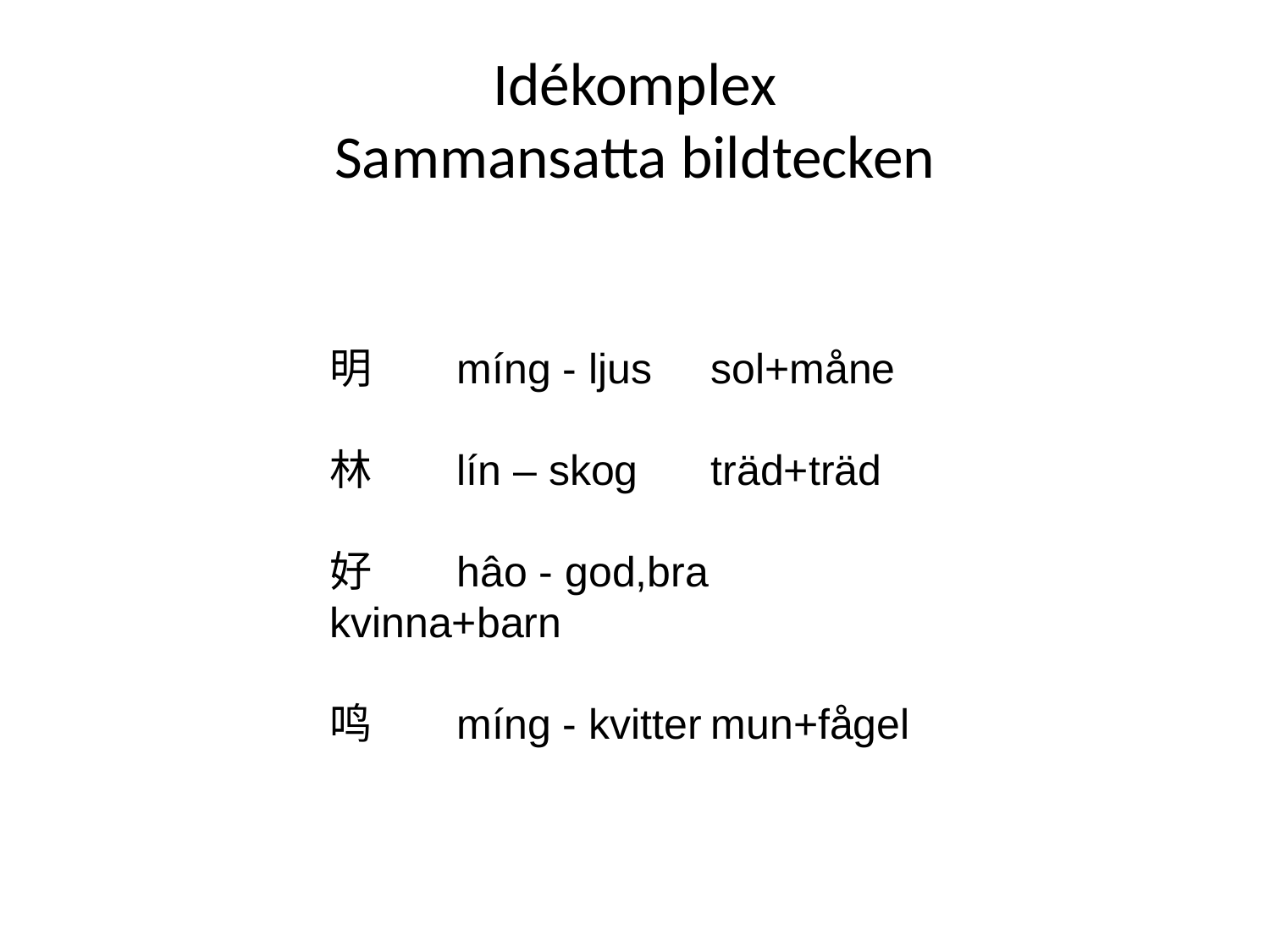

# Idékomplex Sammansatta bildtecken
明	míng - ljus 	sol+måne

林	lín – skog	träd+träd

好	hâo - god,bra	kvinna+barn

鸣	míng - kvitter	mun+fågel